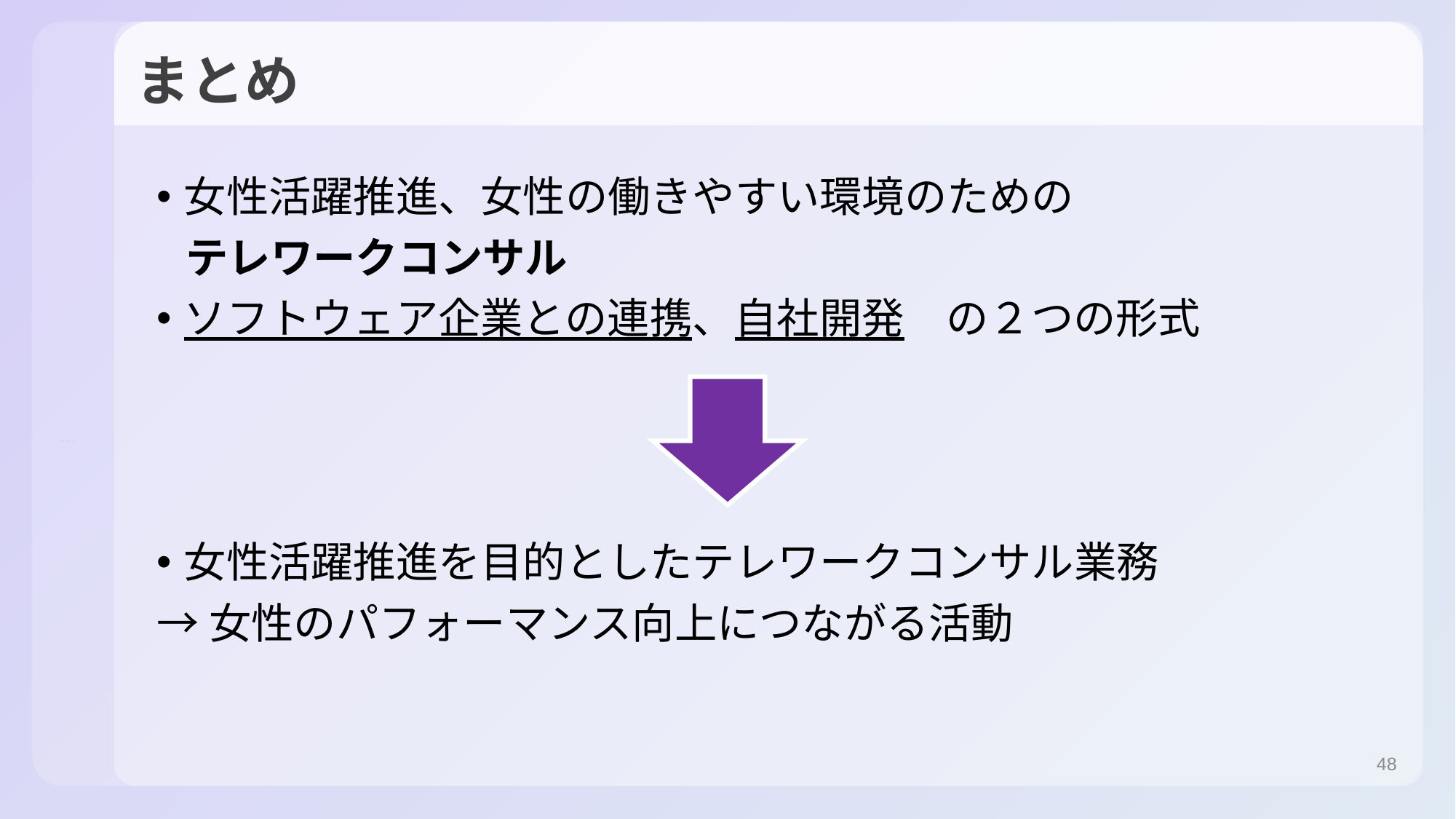

まとめ

女性活躍推進、女性の働きやすい環境のための
  テレワークコンサル
ソフトウェア企業との連携、自社開発　の２つの形式

女性活躍推進を目的としたテレワークコンサル業務
→女性のパフォーマンス向上につながる活動

48